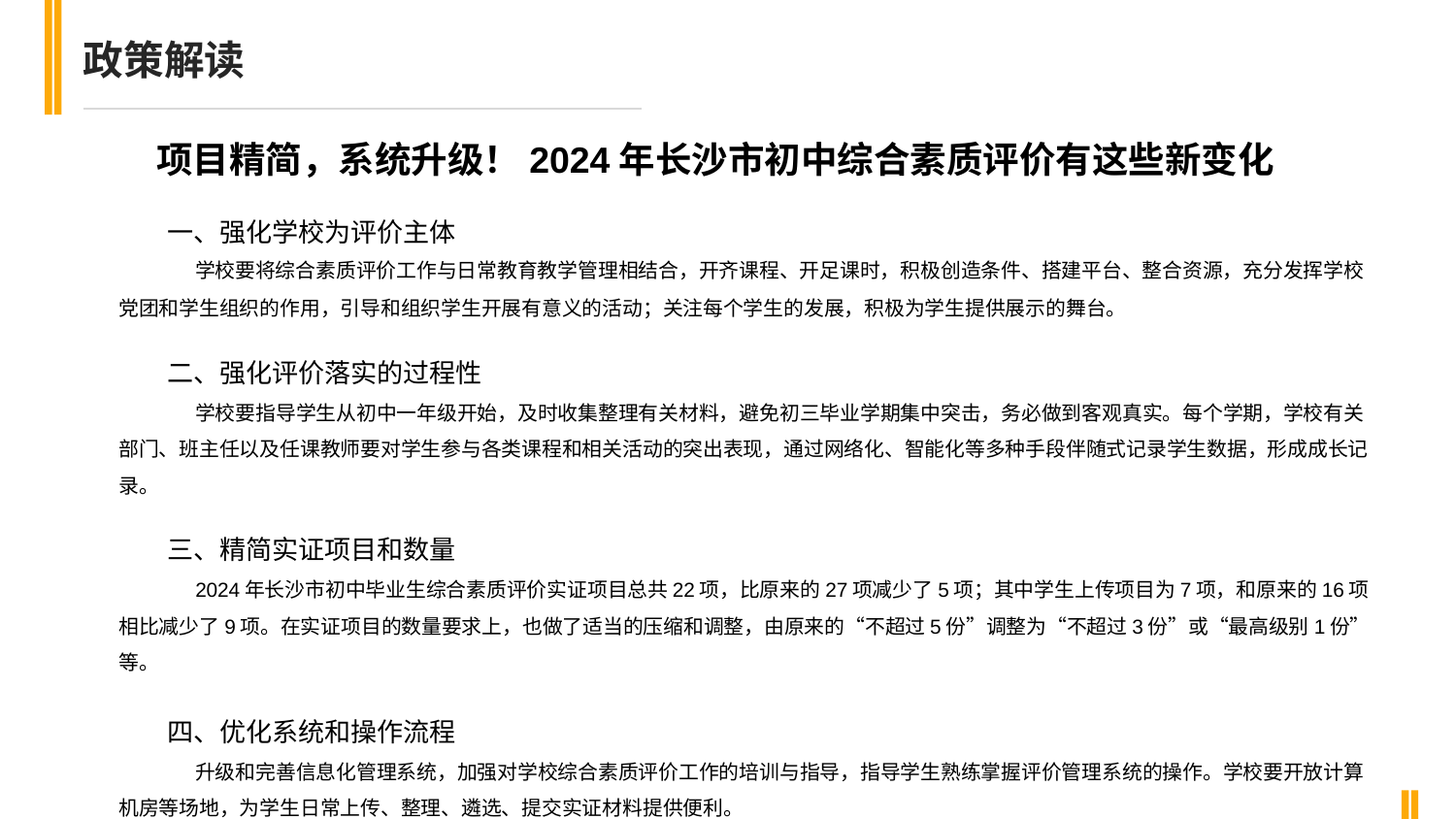

政策解读
项目精简，系统升级！2024年长沙市初中综合素质评价有这些新变化
一、强化学校为评价主体
   学校要将综合素质评价工作与日常教育教学管理相结合，开齐课程、开足课时，积极创造条件、搭建平台、整合资源，充分发挥学校党团和学生组织的作用，引导和组织学生开展有意义的活动；关注每个学生的发展，积极为学生提供展示的舞台。

二、强化评价落实的过程性
     学校要指导学生从初中一年级开始，及时收集整理有关材料，避免初三毕业学期集中突击，务必做到客观真实。每个学期，学校有关部门、班主任以及任课教师要对学生参与各类课程和相关活动的突出表现，通过网络化、智能化等多种手段伴随式记录学生数据，形成成长记录。

三、精简实证项目和数量
     2024年长沙市初中毕业生综合素质评价实证项目总共22项，比原来的27项减少了5项；其中学生上传项目为7项，和原来的16项相比减少了9项。在实证项目的数量要求上，也做了适当的压缩和调整，由原来的“不超过5份”调整为“不超过3份”或“最高级别1份”等。

四、优化系统和操作流程
     升级和完善信息化管理系统，加强对学校综合素质评价工作的培训与指导，指导学生熟练掌握评价管理系统的操作。学校要开放计算机房等场地，为学生日常上传、整理、遴选、提交实证材料提供便利。